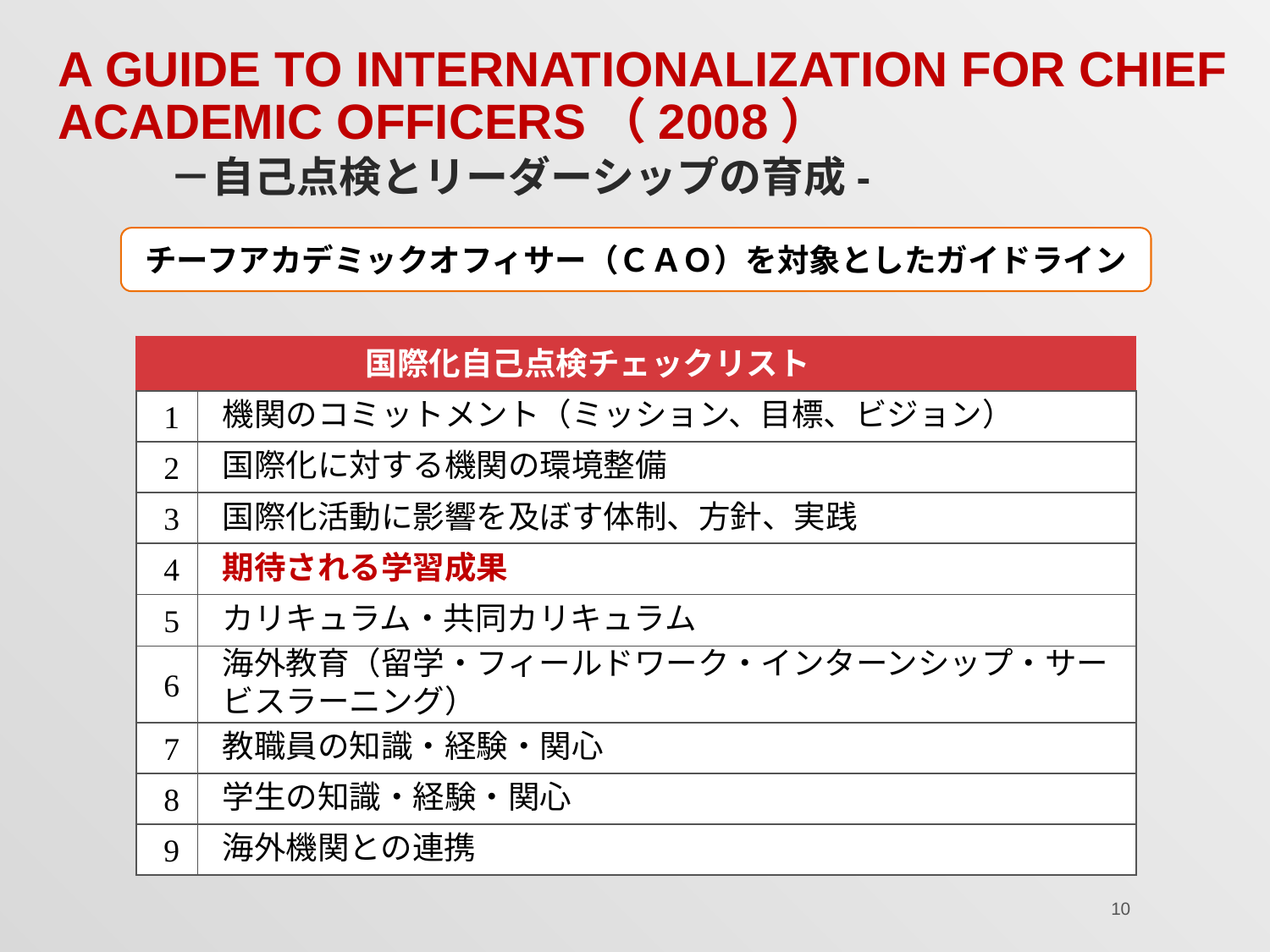

# A Guide to Internationalization for Chief Academic Officers（2008） －自己点検とリーダーシップの育成-
チーフアカデミックオフィサー（ＣＡＯ）を対象としたガイドライン
| 国際化自己点検チェックリスト |  |
| --- | --- |
| 1 | 機関のコミットメント（ミッション、目標、ビジョン） |
| 2 | 国際化に対する機関の環境整備 |
| 3 | 国際化活動に影響を及ぼす体制、方針、実践 |
| 4 | 期待される学習成果 |
| 5 | カリキュラム・共同カリキュラム |
| 6 | 海外教育（留学・フィールドワーク・インターンシップ・サービスラーニング） |
| 7 | 教職員の知識・経験・関心 |
| 8 | 学生の知識・経験・関心 |
| 9 | 海外機関との連携 |
10